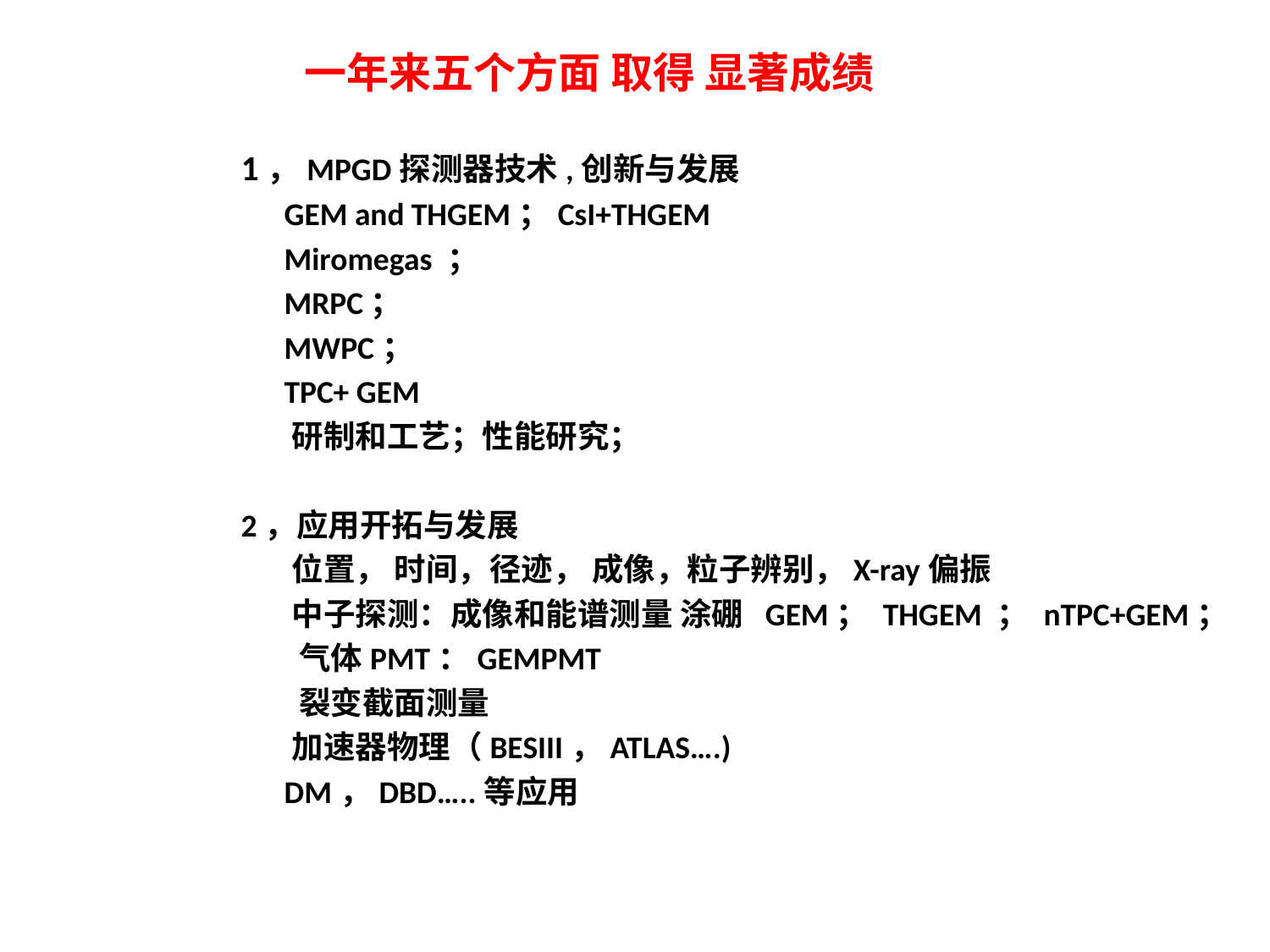

一年来五个方面 取得 显著成绩
1，MPGD探测器技术,创新与发展
      GEM and THGEM；CsI+THGEM
      Miromegas ；
      MRPC；
      MWPC；
      TPC+ GEM
      研制和工艺；性能研究；

2，应用开拓与发展
      位置， 时间，径迹， 成像，粒子辨别，X-ray偏振
      中子探测：成像和能谱测量 涂硼  GEM； THGEM ； nTPC+GEM；
       气体PMT：GEMPMT
       裂变截面测量
      加速器物理（BESIII，ATLAS….)
      DM，DBD…..等应用